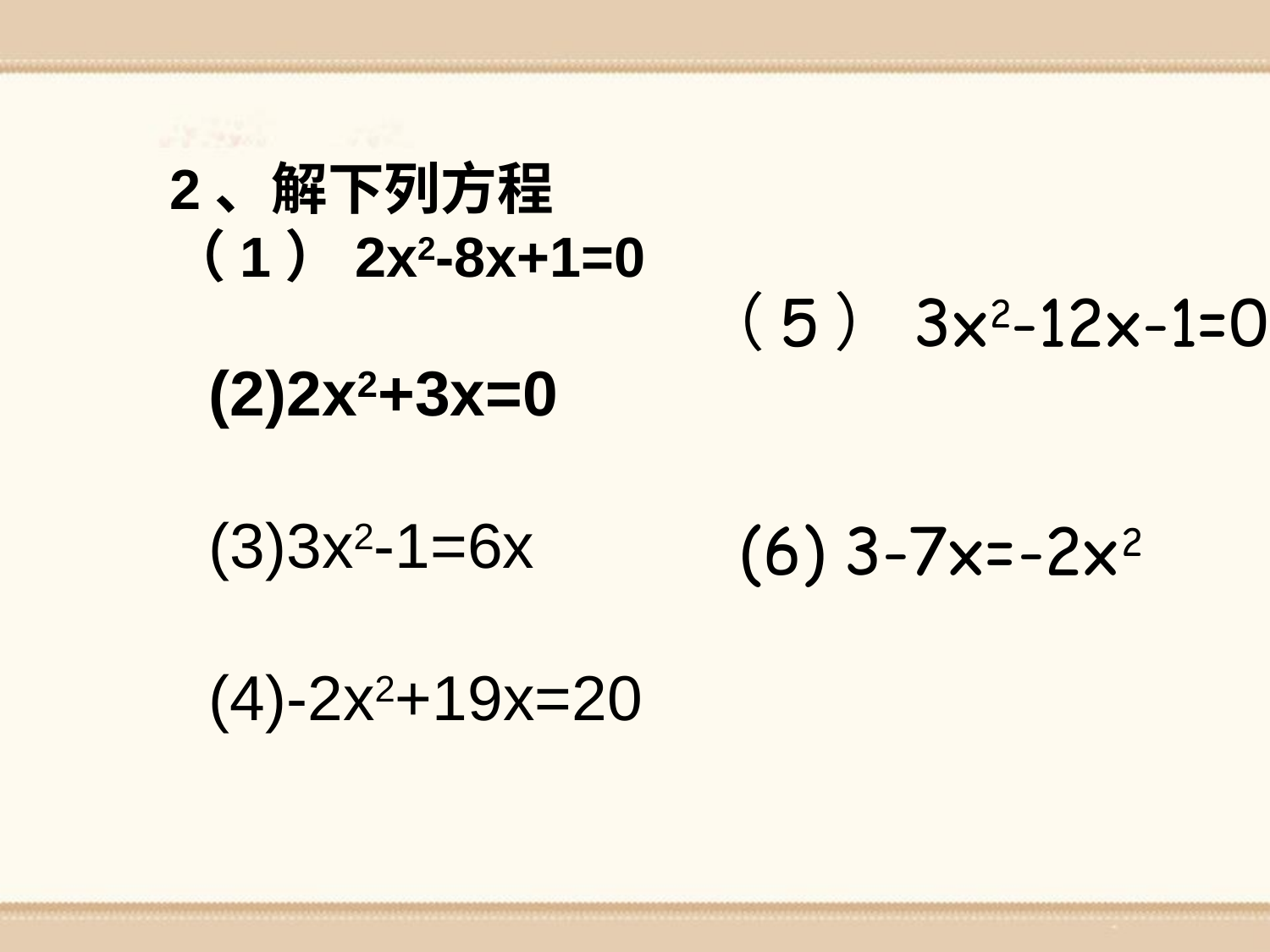

2、解下列方程
（1）2x2-8x+1=0
（5）3x2-12x-1=0

  (6) 3-7x=-2x2
(2)2x2+3x=0

(3)3x2-1=6x

(4)-2x2+19x=20